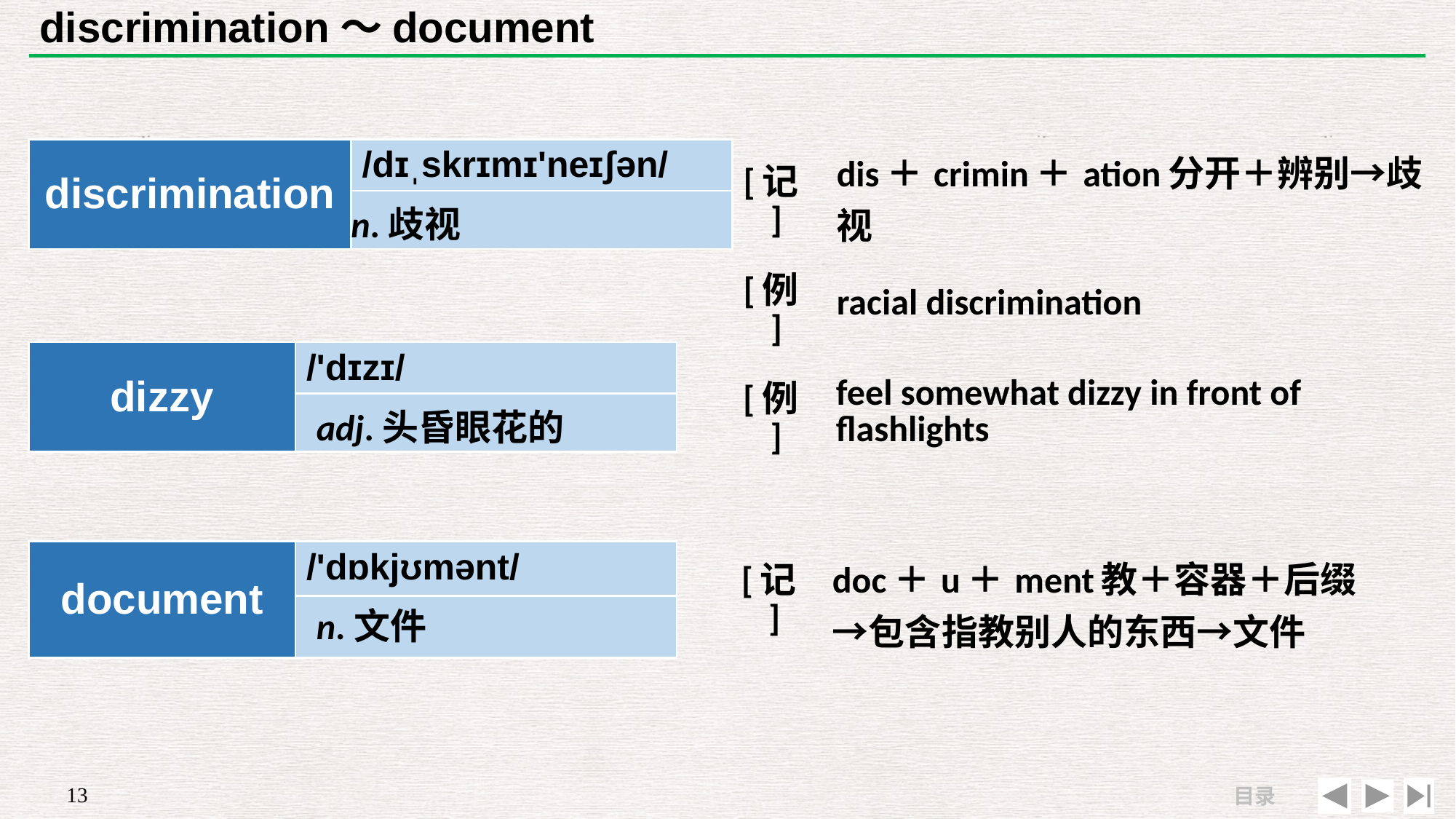

# discrimination～document

| [记] | dis＋crimin＋ation分开＋辨别→歧视 |
| --- | --- |
| [例] | racial discrimination |
| discrimination | /dɪˌskrɪmɪ'neɪʃən/ |
| --- | --- |
|  |  |
n.歧视
|  |  |
| --- | --- |
| [例] | feel somewhat dizzy in front of flashlights |
| dizzy | /'dɪzɪ/ |
| --- | --- |
|  |  |
adj.头昏眼花的
| document | /'dɒkjʊmənt/ |
| --- | --- |
|  |  |
| [记] | doc＋u＋ment教＋容器＋后缀→包含指教别人的东西→文件 |
| --- | --- |
|  |  |
n.文件